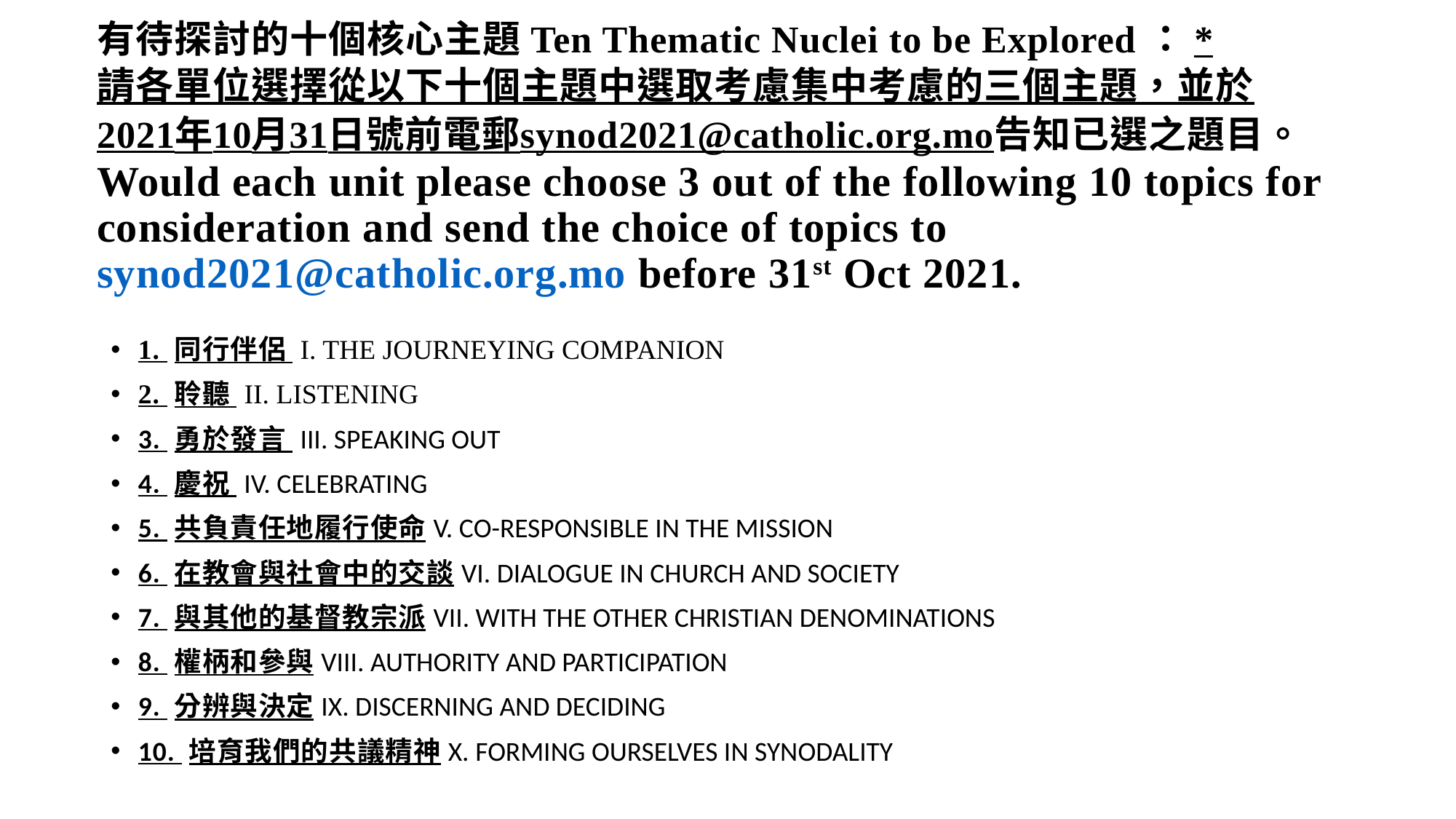

# 有待探討的十個核心主題Ten Thematic Nuclei to be Explored：*請各單位選擇從以下十個主題中選取考慮集中考慮的三個主題，並於2021年10月31日號前電郵synod2021@catholic.org.mo告知已選之題目。 Would each unit please choose 3 out of the following 10 topics for consideration and send the choice of topics to synod2021@catholic.org.mo before 31st Oct 2021.
1. 同行伴侶 I. THE JOURNEYING COMPANION
2. 聆聽 II. LISTENING
3. 勇於發言 III. SPEAKING OUT
4. 慶祝 IV. CELEBRATING
5. 共負責任地履行使命V. CO-RESPONSIBLE IN THE MISSION
6. 在教會與社會中的交談VI. DIALOGUE IN CHURCH AND SOCIETY
7. 與其他的基督教宗派VII. WITH THE OTHER CHRISTIAN DENOMINATIONS
8. 權柄和參與VIII. AUTHORITY AND PARTICIPATION
9. 分辨與決定IX. DISCERNING AND DECIDING
10. 培育我們的共議精神X. FORMING OURSELVES IN SYNODALITY